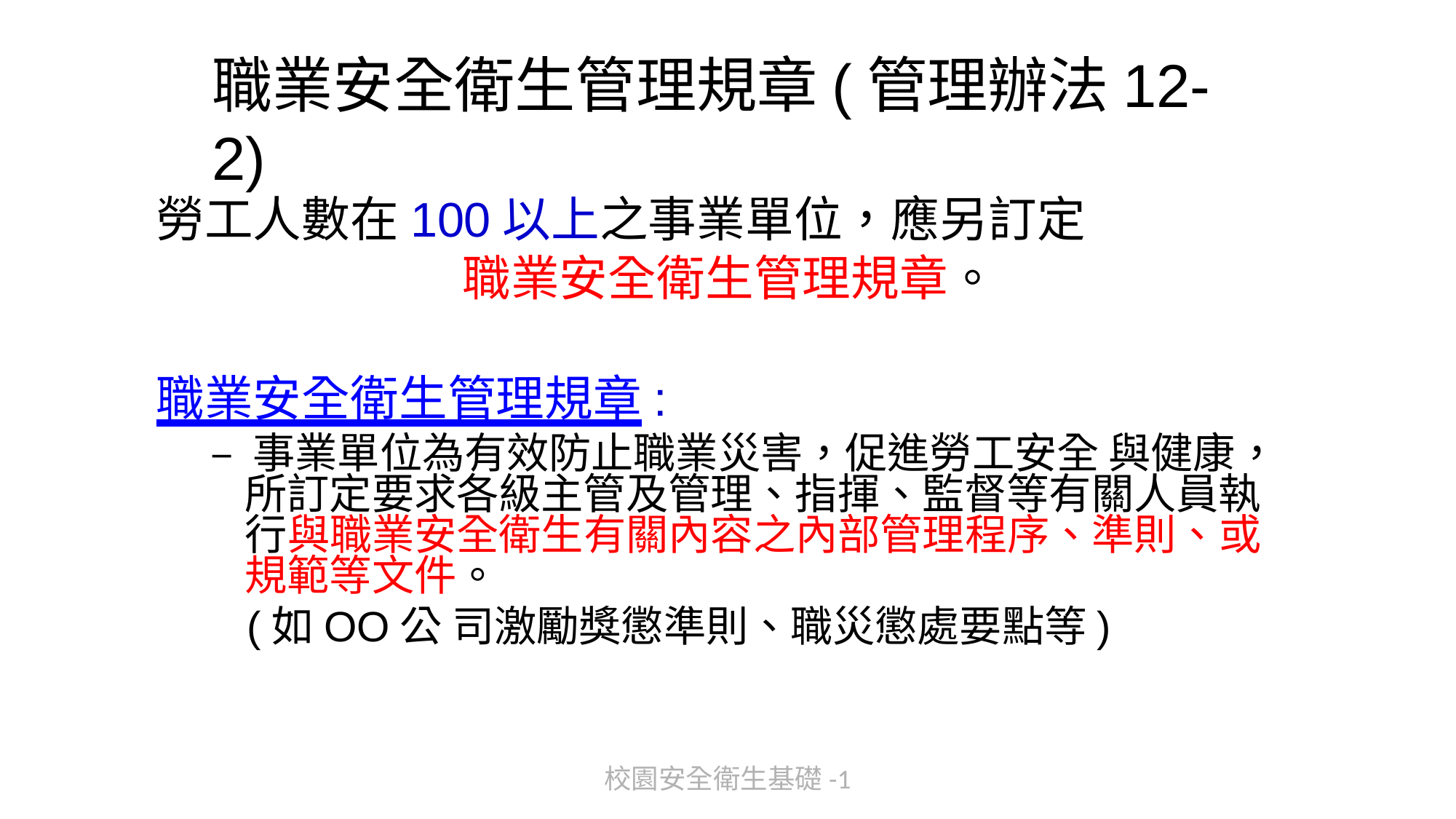

# 職業安全衛生管理規章(管理辦法12-2)
勞工人數在100以上之事業單位，應另訂定
                           職業安全衛生管理規章。

職業安全衛生管理規章:
– 事業單位為有效防止職業災害，促進勞工安全 與健康，所訂定要求各級主管及管理、指揮、監督等有關人員執行與職業安全衛生有關內容之內部管理程序、準則、或規範等文件。
   (如OO公 司激勵獎懲準則、職災懲處要點等)
校園安全衛生基礎-1
61